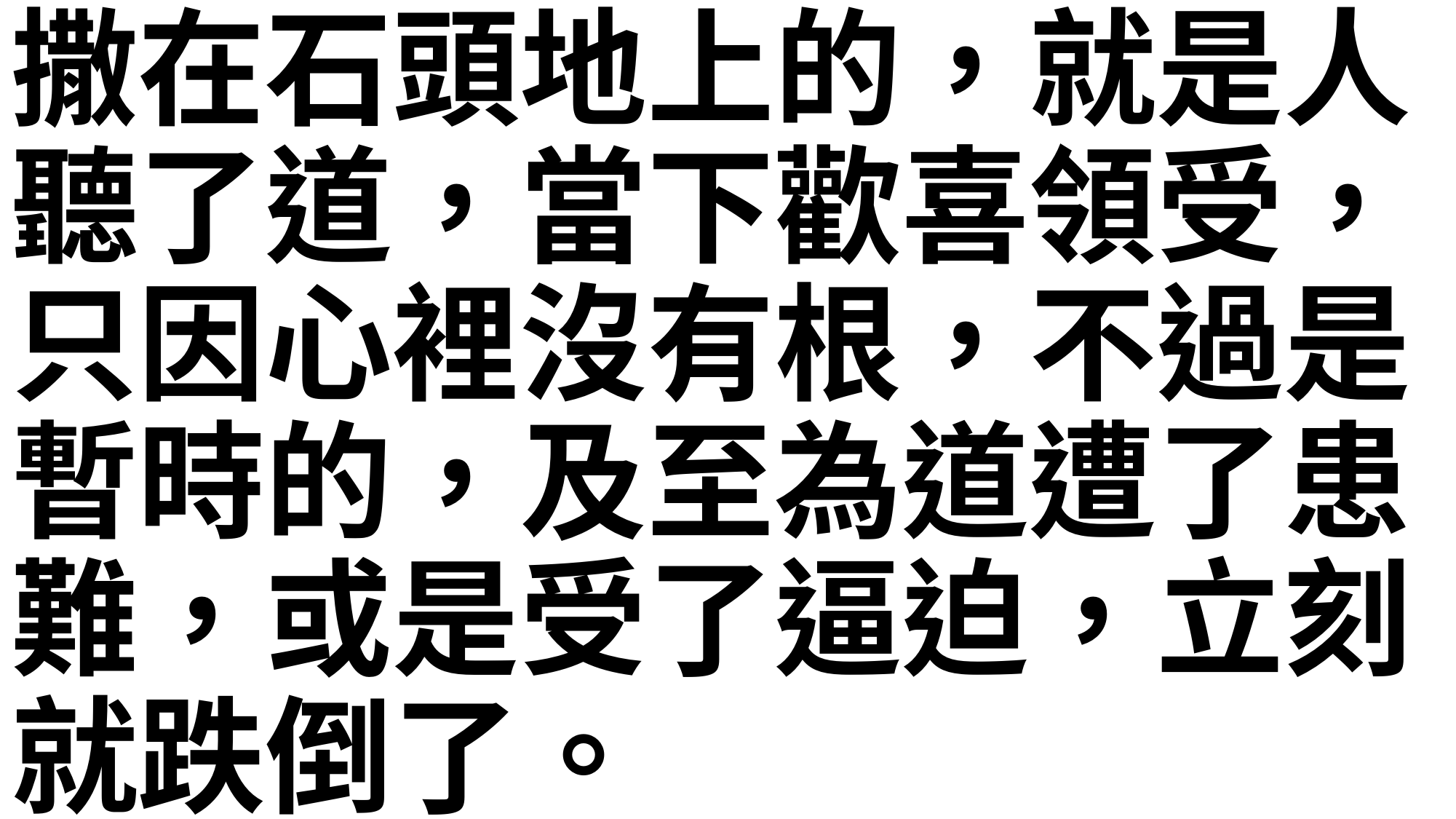

撒在石頭地上的，就是人聽了道，當下歡喜領受，  只因心裡沒有根，不過是暫時的，及至為道遭了患難，或是受了逼迫，立刻就跌倒了。